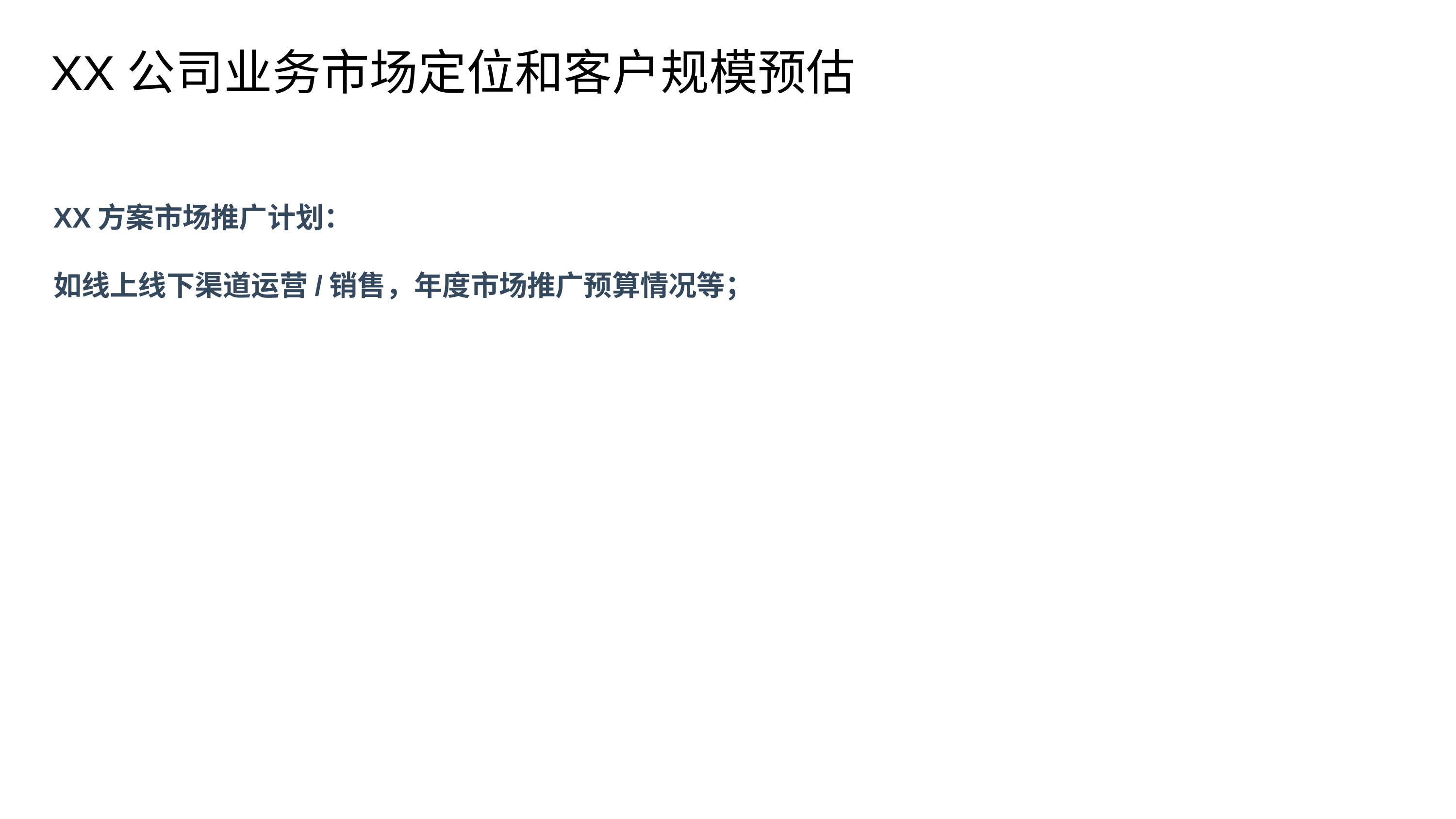

#1
XX公司业务市场定位和客户规模预估
XX方案市场推广计划：

如线上线下渠道运营/销售，年度市场推广预算情况等；